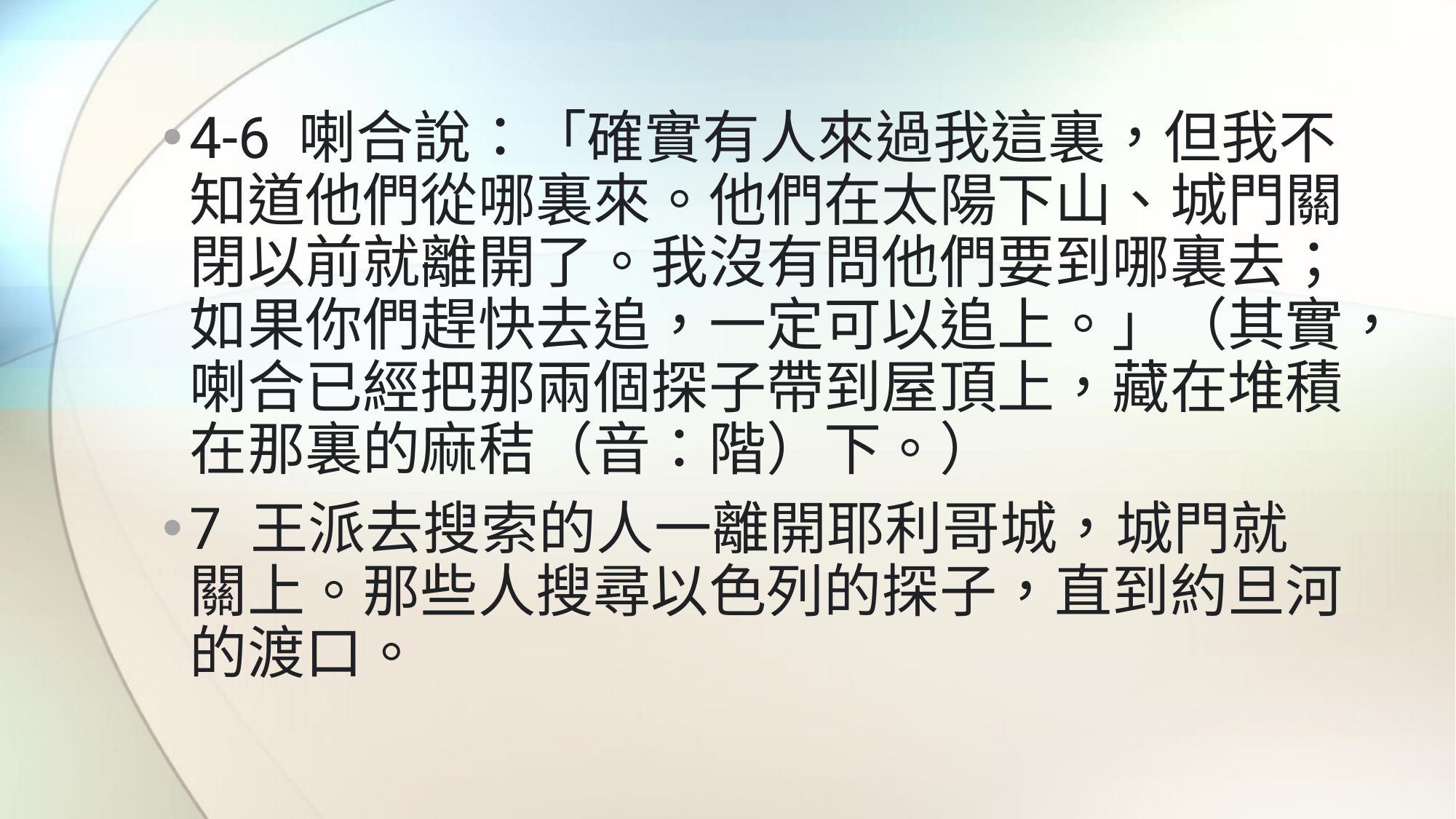

4-6 喇合說：「確實有人來過我這裏，但我不知道他們從哪裏來。他們在太陽下山、城門關閉以前就離開了。我沒有問他們要到哪裏去；如果你們趕快去追，一定可以追上。」（其實，喇合已經把那兩個探子帶到屋頂上，藏在堆積在那裏的麻秸（音：階）下。）
7 王派去搜索的人一離開耶利哥城，城門就關上。那些人搜尋以色列的探子，直到約旦河的渡口。